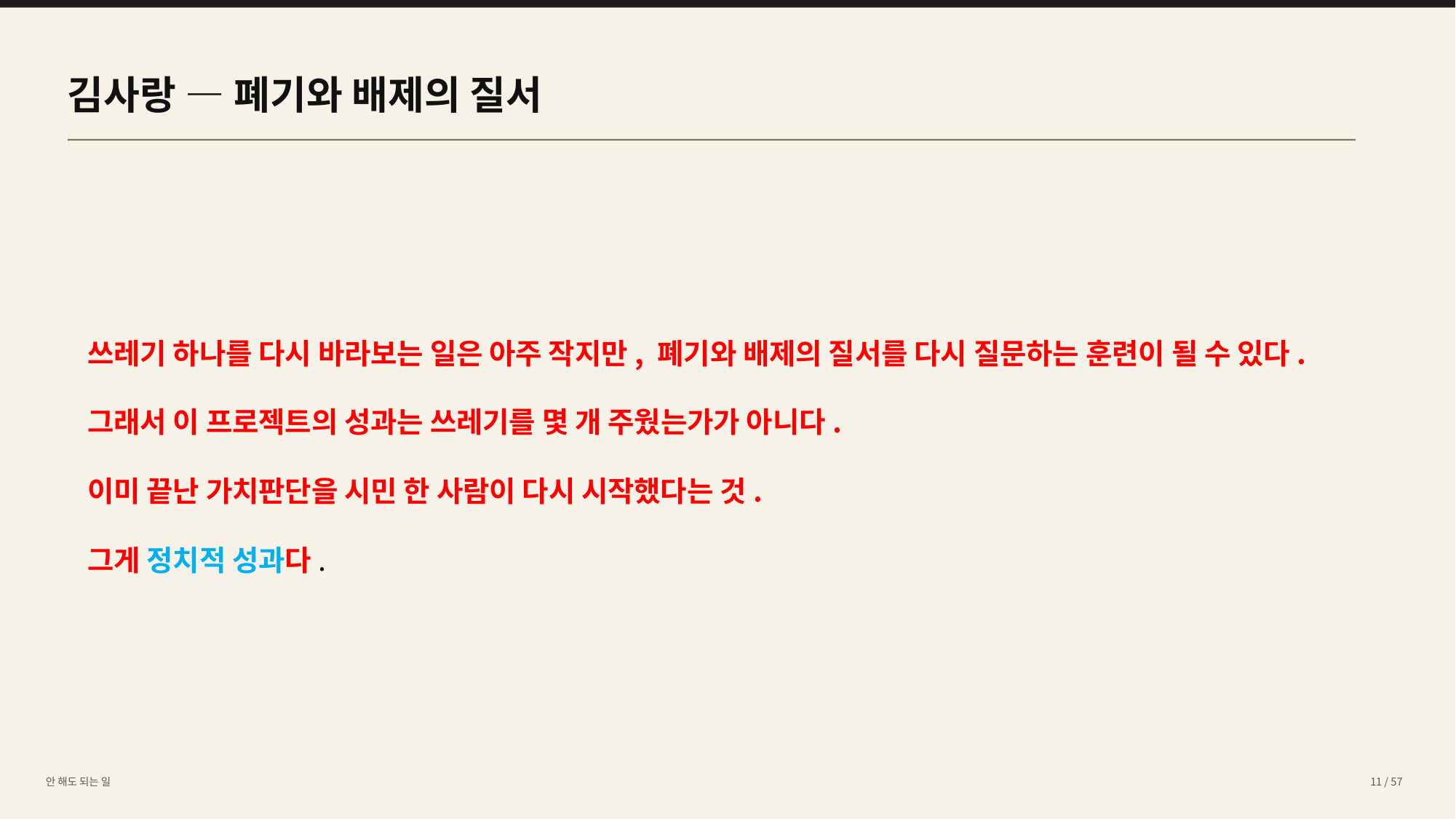

김사랑 — 폐기와 배제의 질서

쓰레기 하나를 다시 바라보는 일은 아주 작지만, 폐기와 배제의 질서를 다시 질문하는 훈련이 될 수 있다.

그래서 이 프로젝트의 성과는 쓰레기를 몇 개 주웠는가가 아니다.

이미 끝난 가치판단을 시민 한 사람이 다시 시작했다는 것.

그게 정치적 성과다.
안 해도 되는 일
11 / 57